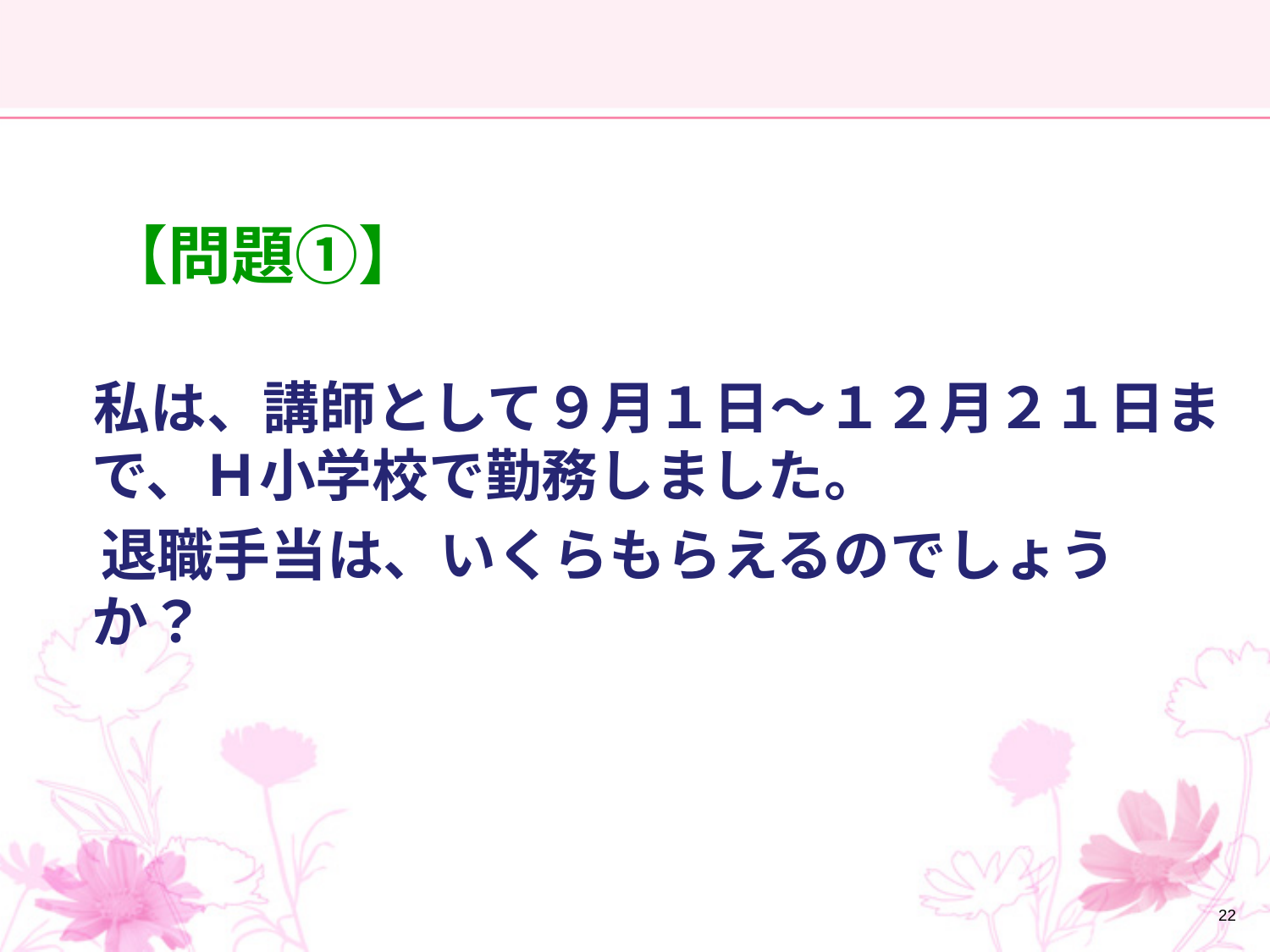

#

　 【問題①】

　私は、講師として９月１日～１２月２１日まで、Ｈ小学校で勤務しました。
　退職手当は、いくらもらえるのでしょうか？

22